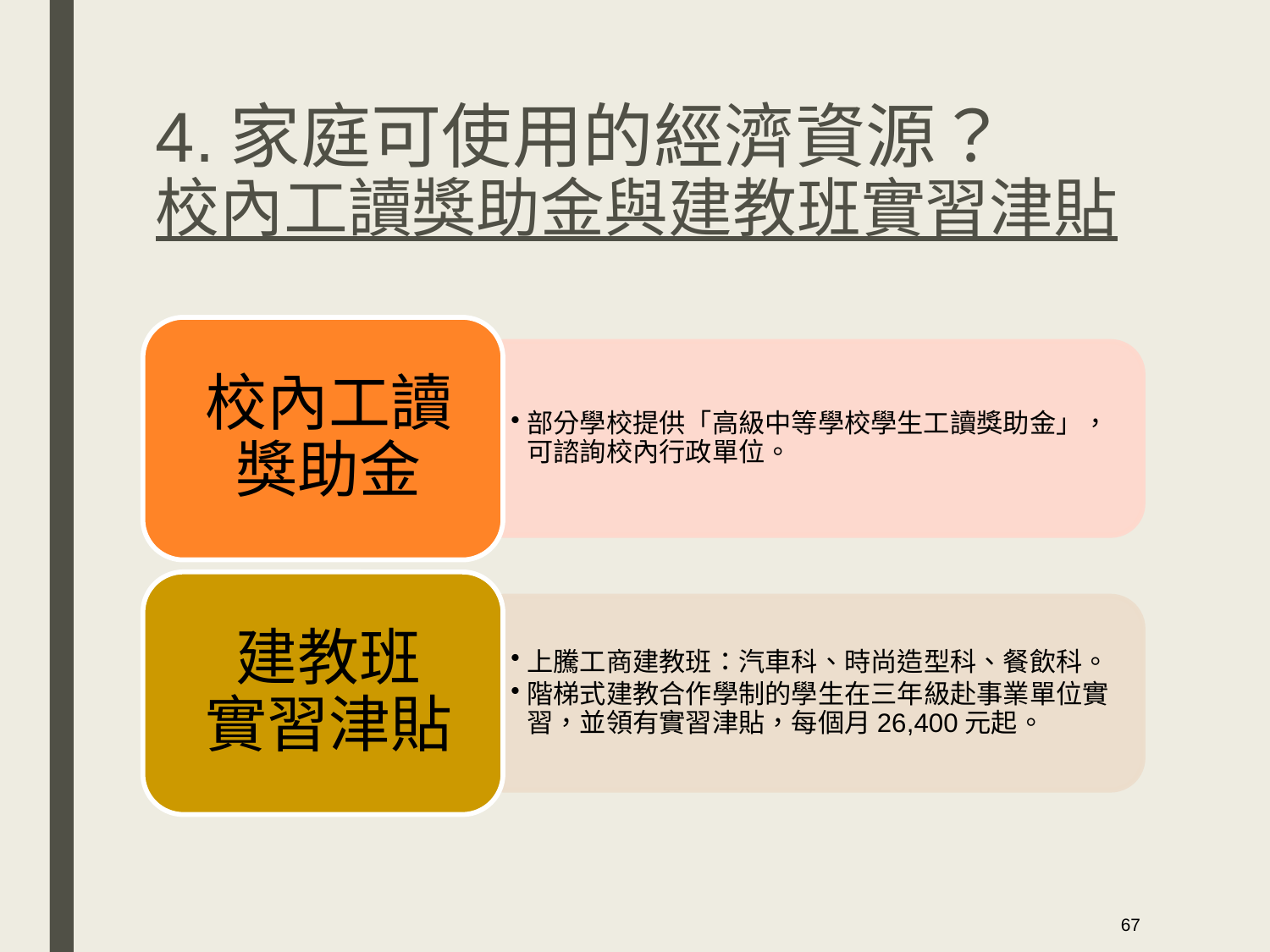

# 4.家庭可使用的經濟資源？ 校內工讀獎助金與建教班實習津貼
部分學校提供「高級中等學校學生工讀獎助金」，可諮詢校內行政單位。
校內工讀
獎助金
上騰工商建教班：汽車科、時尚造型科、餐飲科。
階梯式建教合作學制的學生在三年級赴事業單位實習，並領有實習津貼，每個月26,400元起。
建教班
實習津貼
67